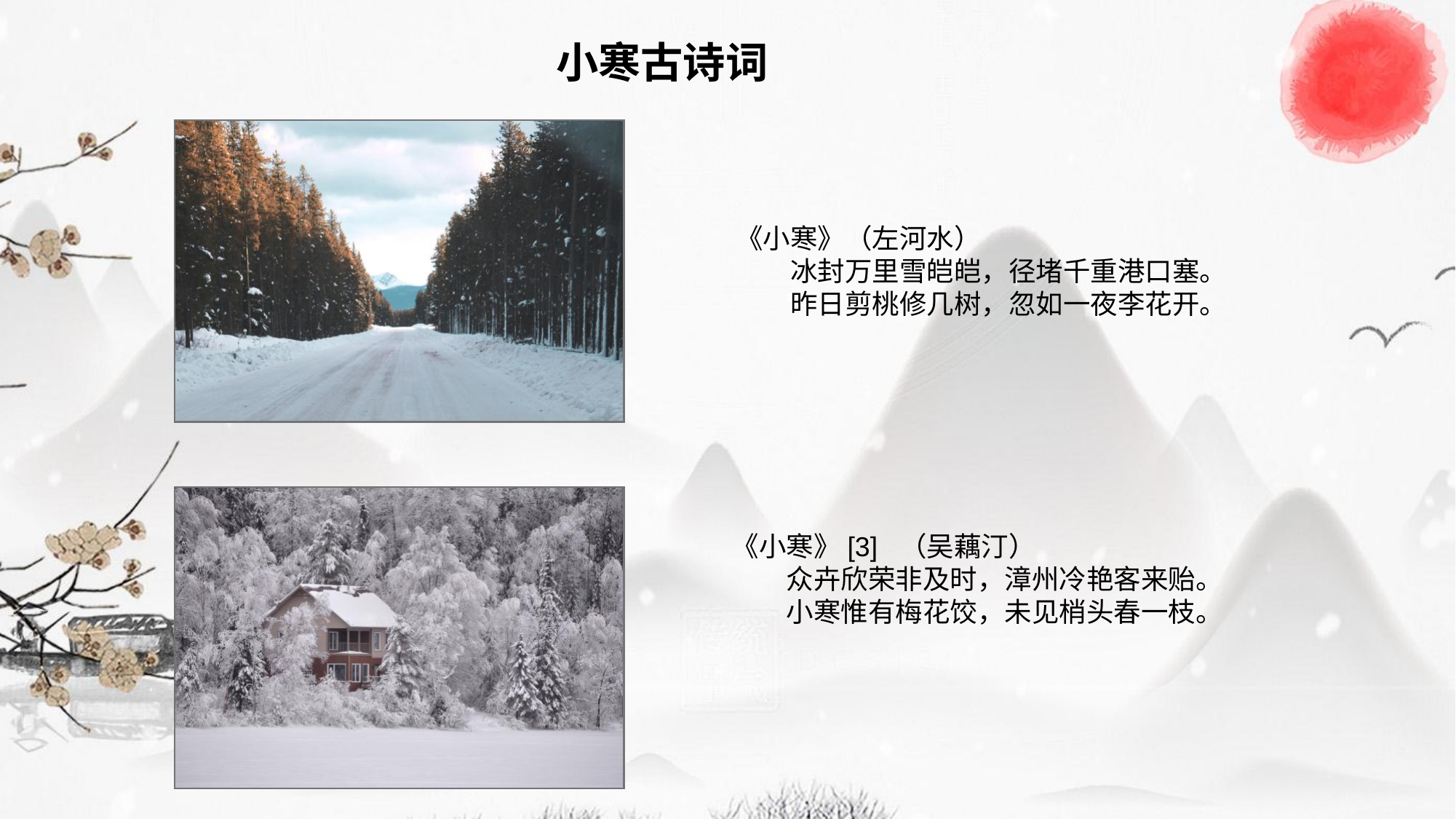

小寒古诗词

《小寒》（左河水）
　　冰封万里雪皑皑，径堵千重港口塞。
　　昨日剪桃修几树，忽如一夜李花开。

《小寒》[3]  （吴藕汀）
　　众卉欣荣非及时，漳州冷艳客来贻。
　　小寒惟有梅花饺，未见梢头春一枝。